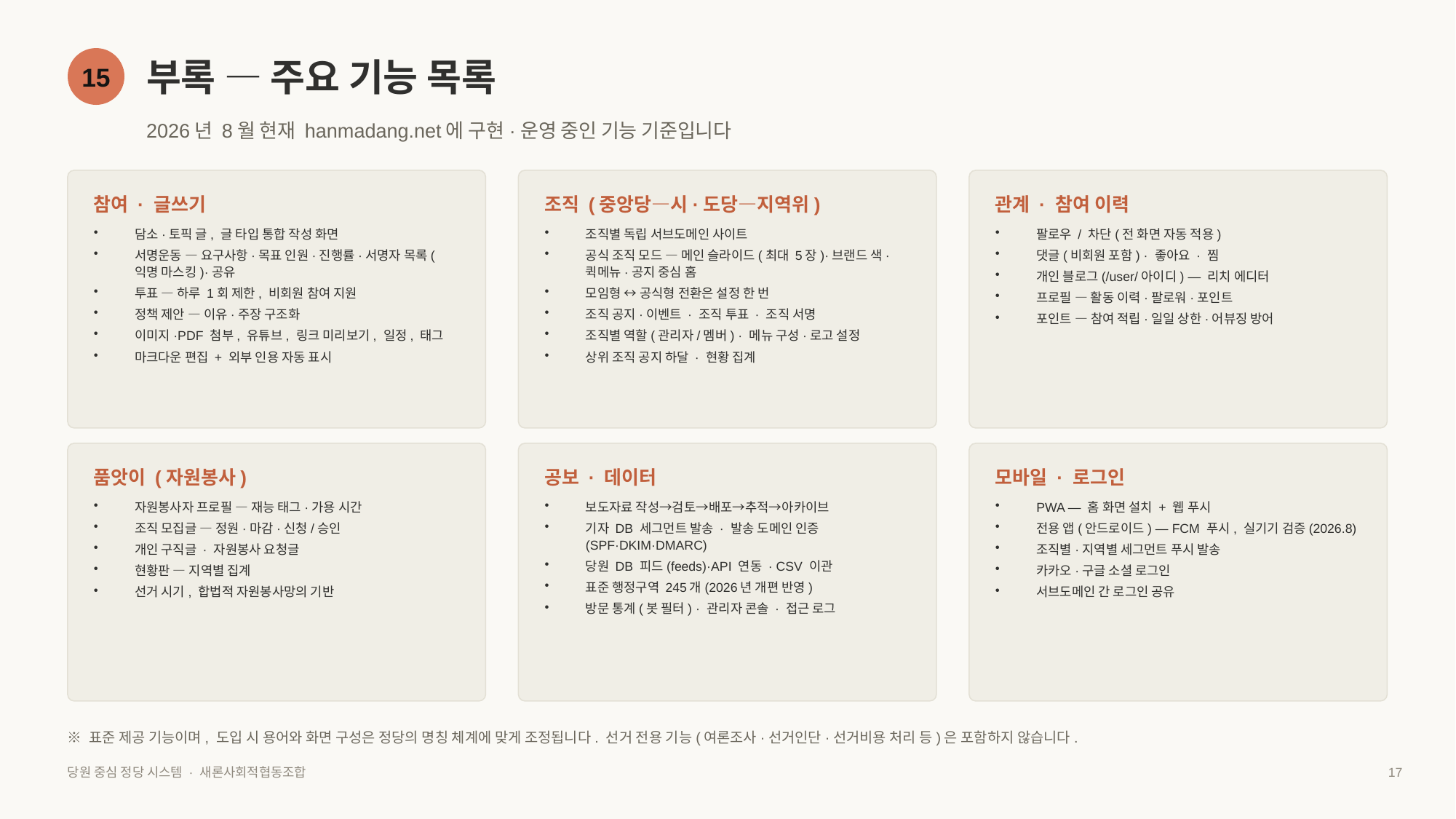

부록 — 주요 기능 목록

15
2026년 8월 현재 hanmadang.net에 구현·운영 중인 기능 기준입니다

참여 · 글쓰기
조직 (중앙당—시·도당—지역위)
관계 · 참여 이력
담소·토픽 글, 글 타입 통합 작성 화면
서명운동 — 요구사항·목표 인원·진행률·서명자 목록(익명 마스킹)·공유
투표 — 하루 1회 제한, 비회원 참여 지원
정책 제안 — 이유·주장 구조화
이미지·PDF 첨부, 유튜브, 링크 미리보기, 일정, 태그
마크다운 편집 + 외부 인용 자동 표시
조직별 독립 서브도메인 사이트
공식 조직 모드 — 메인 슬라이드(최대 5장)·브랜드 색·퀵메뉴·공지 중심 홈
모임형 ↔ 공식형 전환은 설정 한 번
조직 공지·이벤트 · 조직 투표 · 조직 서명
조직별 역할(관리자/멤버) · 메뉴 구성·로고 설정
상위 조직 공지 하달 · 현황 집계
팔로우 / 차단(전 화면 자동 적용)
댓글(비회원 포함) · 좋아요 · 찜
개인 블로그(/user/아이디) — 리치 에디터
프로필 — 활동 이력·팔로워·포인트
포인트 — 참여 적립·일일 상한·어뷰징 방어

품앗이 (자원봉사)
공보 · 데이터
모바일 · 로그인
자원봉사자 프로필 — 재능 태그·가용 시간
조직 모집글 — 정원·마감·신청/승인
개인 구직글 · 자원봉사 요청글
현황판 — 지역별 집계
선거 시기, 합법적 자원봉사망의 기반
보도자료 작성→검토→배포→추적→아카이브
기자 DB 세그먼트 발송 · 발송 도메인 인증(SPF·DKIM·DMARC)
당원 DB 피드(feeds)·API 연동 · CSV 이관
표준 행정구역 245개(2026년 개편 반영)
방문 통계(봇 필터) · 관리자 콘솔 · 접근 로그
PWA — 홈 화면 설치 + 웹 푸시
전용 앱(안드로이드) — FCM 푸시, 실기기 검증(2026.8)
조직별·지역별 세그먼트 푸시 발송
카카오·구글 소셜 로그인
서브도메인 간 로그인 공유
※ 표준 제공 기능이며, 도입 시 용어와 화면 구성은 정당의 명칭 체계에 맞게 조정됩니다. 선거 전용 기능(여론조사·선거인단·선거비용 처리 등)은 포함하지 않습니다.
당원 중심 정당 시스템 · 새론사회적협동조합
17